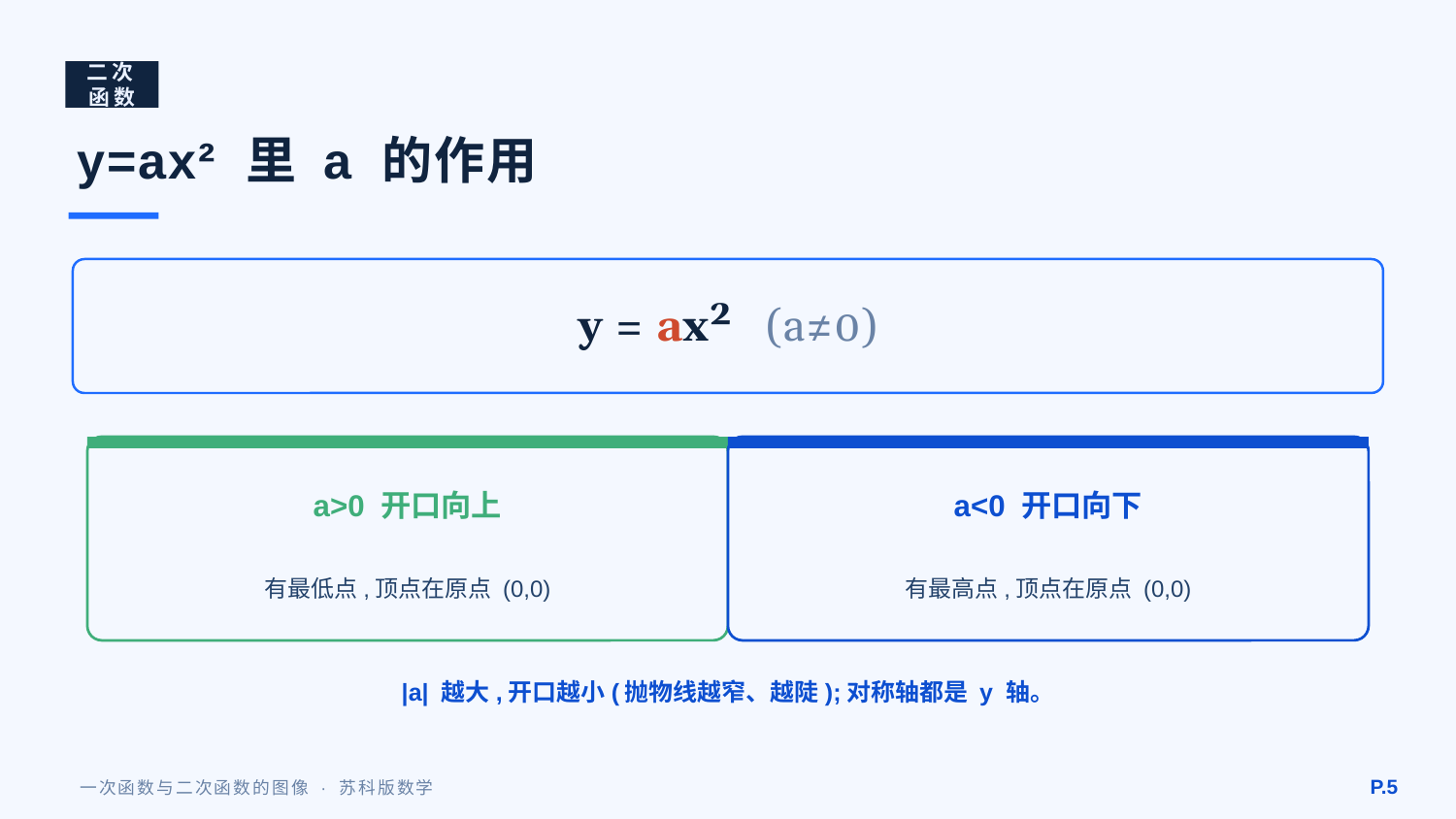

二次函数

y=ax² 里 a 的作用

y = ax²   (a≠0)

a>0 开口向上
a<0 开口向下
有最低点,顶点在原点 (0,0)
有最高点,顶点在原点 (0,0)
|a| 越大,开口越小(抛物线越窄、越陡);对称轴都是 y 轴。
P.5
一次函数与二次函数的图像 · 苏科版数学